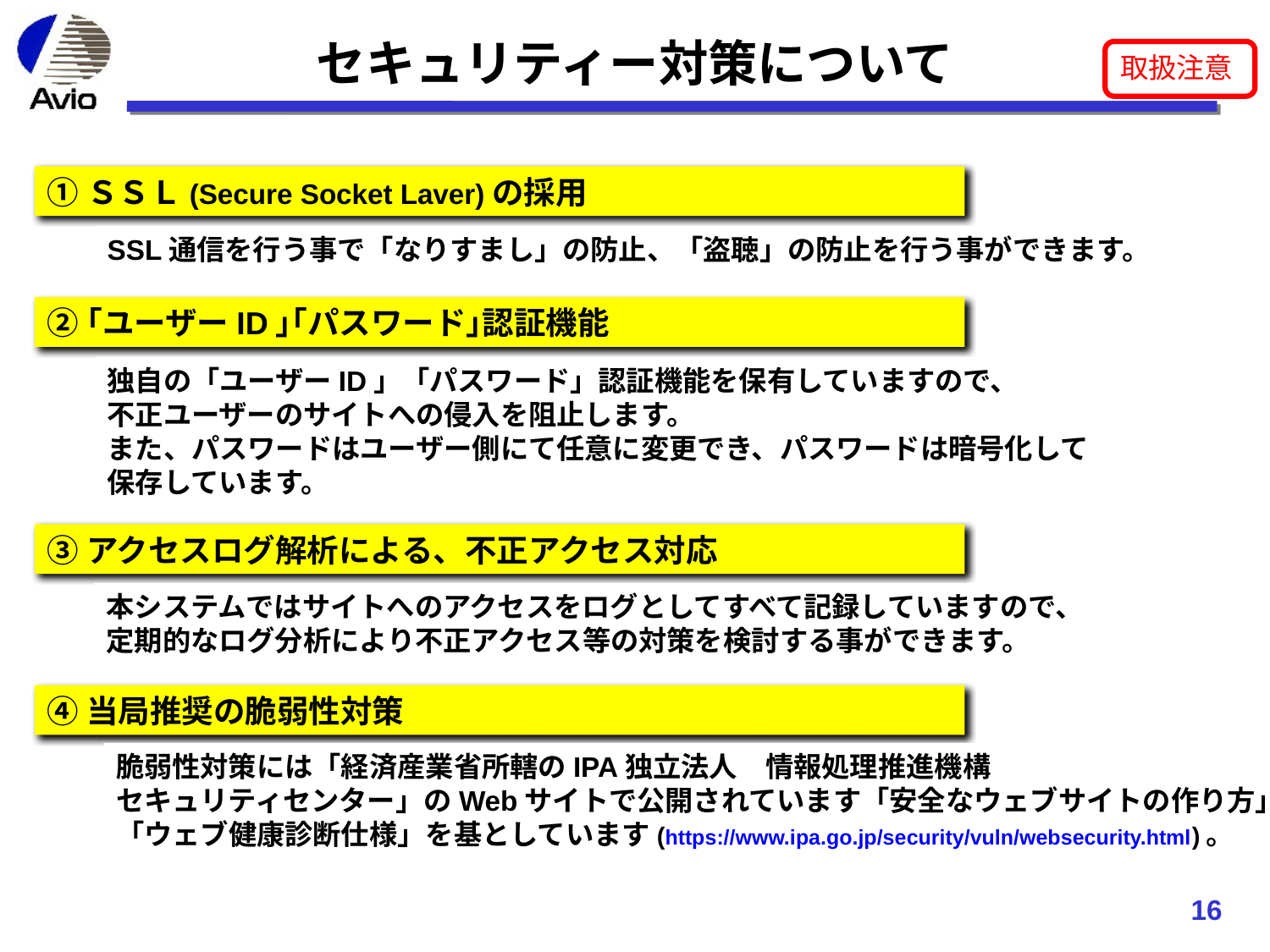

セキュリティー対策について
①ＳＳＬ(Secure Socket Laver)の採用
SSL通信を行う事で「なりすまし」の防止、「盗聴」の防止を行う事ができます。
②｢ユーザーID｣｢パスワード｣認証機能
独自の「ユーザーID」「パスワード」認証機能を保有していますので、
不正ユーザーのサイトへの侵入を阻止します。
また、パスワードはユーザー側にて任意に変更でき、パスワードは暗号化して
保存しています。

③アクセスログ解析による、不正アクセス対応
本システムではサイトへのアクセスをログとしてすべて記録していますので、
定期的なログ分析により不正アクセス等の対策を検討する事ができます。

④当局推奨の脆弱性対策
脆弱性対策には「経済産業省所轄のIPA独立法人　情報処理推進機構
セキュリティセンター」のWebサイトで公開されています「安全なウェブサイトの作り方」の
「ウェブ健康診断仕様」を基としています(https://www.ipa.go.jp/security/vuln/websecurity.html)。
16